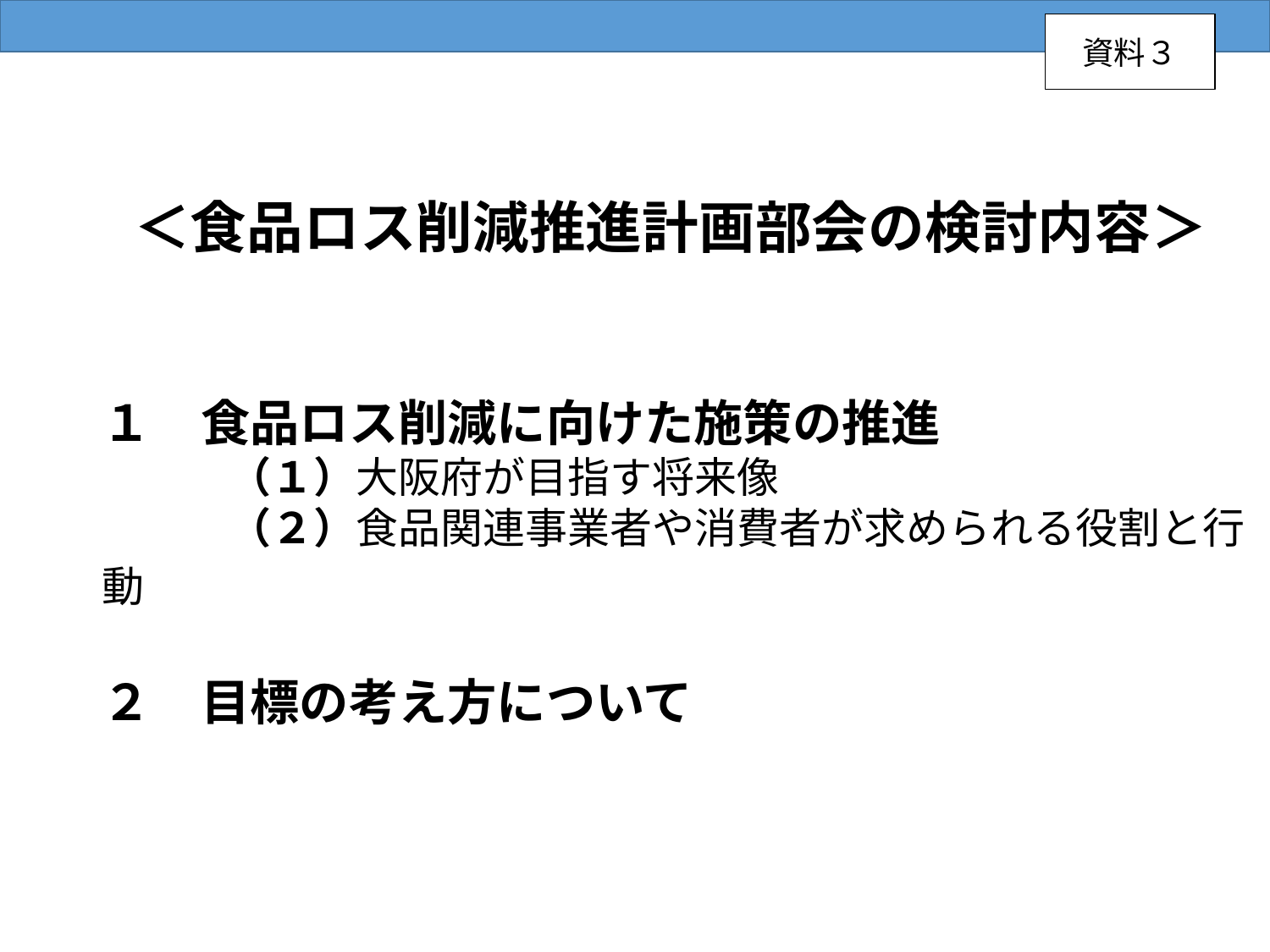

資料３
　＜食品ロス削減推進計画部会の検討内容＞
１　食品ロス削減に向けた施策の推進
　　　（１）大阪府が目指す将来像
　　　（２）食品関連事業者や消費者が求められる役割と行動
２　目標の考え方について